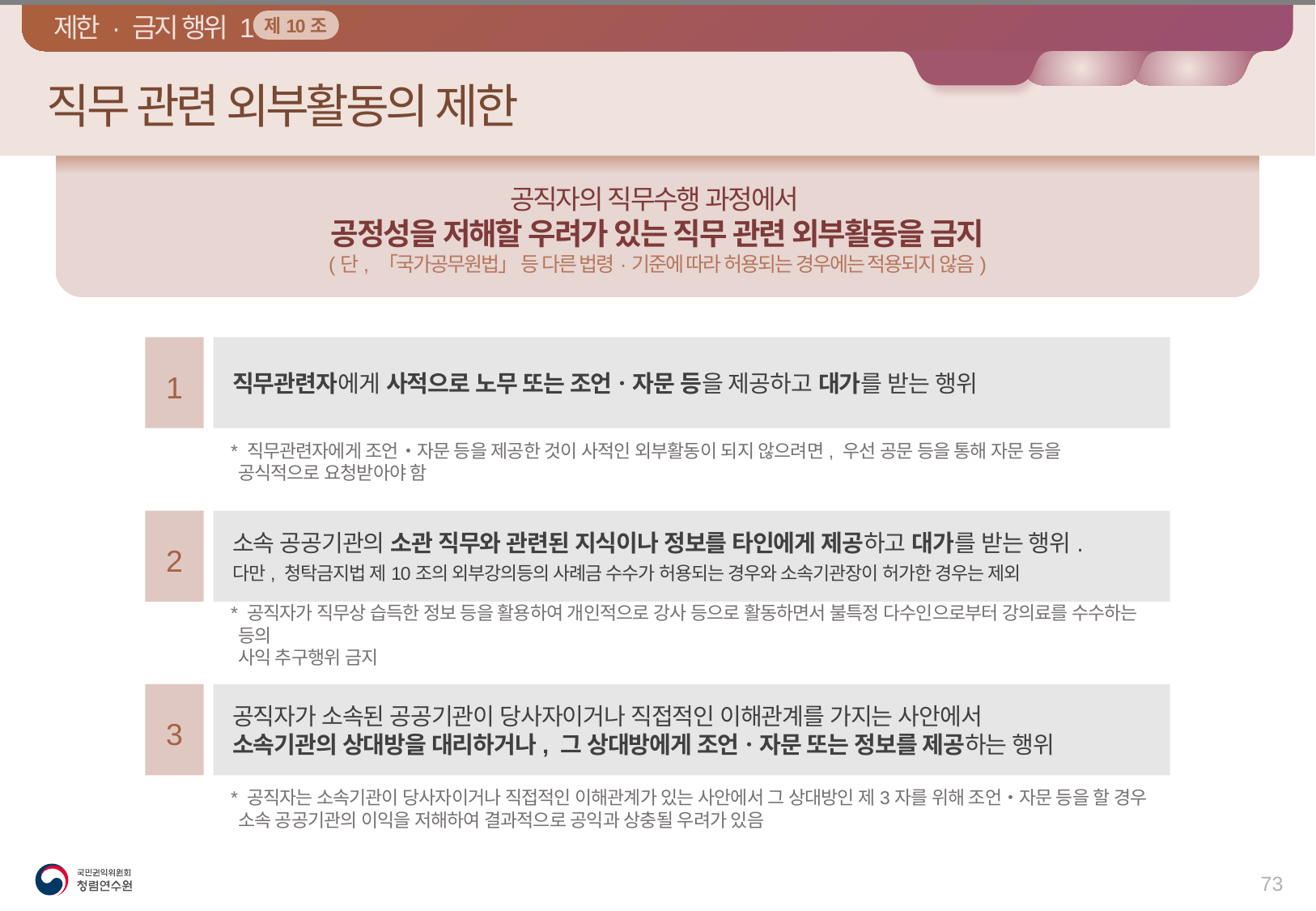

제한 · 금지 행위 1
제10조
개요

조치

예시

직무 관련 외부활동의 제한

공직자의 직무수행 과정에서
공정성을 저해할 우려가 있는 직무 관련 외부활동을 금지
(단, 「국가공무원법」 등 다른 법령·기준에 따라 허용되는 경우에는 적용되지 않음)
1
직무관련자에게 사적으로 노무 또는 조언ㆍ자문 등을 제공하고 대가를 받는 행위
 * 직무관련자에게 조언‧자문 등을 제공한 것이 사적인 외부활동이 되지 않으려면, 우선 공문 등을 통해 자문 등을
공식적으로 요청받아야 함
2
소속 공공기관의 소관 직무와 관련된 지식이나 정보를 타인에게 제공하고 대가를 받는 행위.
다만, 청탁금지법 제10조의 외부강의등의 사례금 수수가 허용되는 경우와 소속기관장이 허가한 경우는 제외
 * 공직자가 직무상 습득한 정보 등을 활용하여 개인적으로 강사 등으로 활동하면서 불특정 다수인으로부터 강의료를 수수하는 등의
사익 추구행위 금지
3
공직자가 소속된 공공기관이 당사자이거나 직접적인 이해관계를 가지는 사안에서
소속기관의 상대방을 대리하거나, 그 상대방에게 조언ㆍ자문 또는 정보를 제공하는 행위
 * 공직자는 소속기관이 당사자이거나 직접적인 이해관계가 있는 사안에서 그 상대방인 제3자를 위해 조언‧자문 등을 할 경우
소속 공공기관의 이익을 저해하여 결과적으로 공익과 상충될 우려가 있음
73